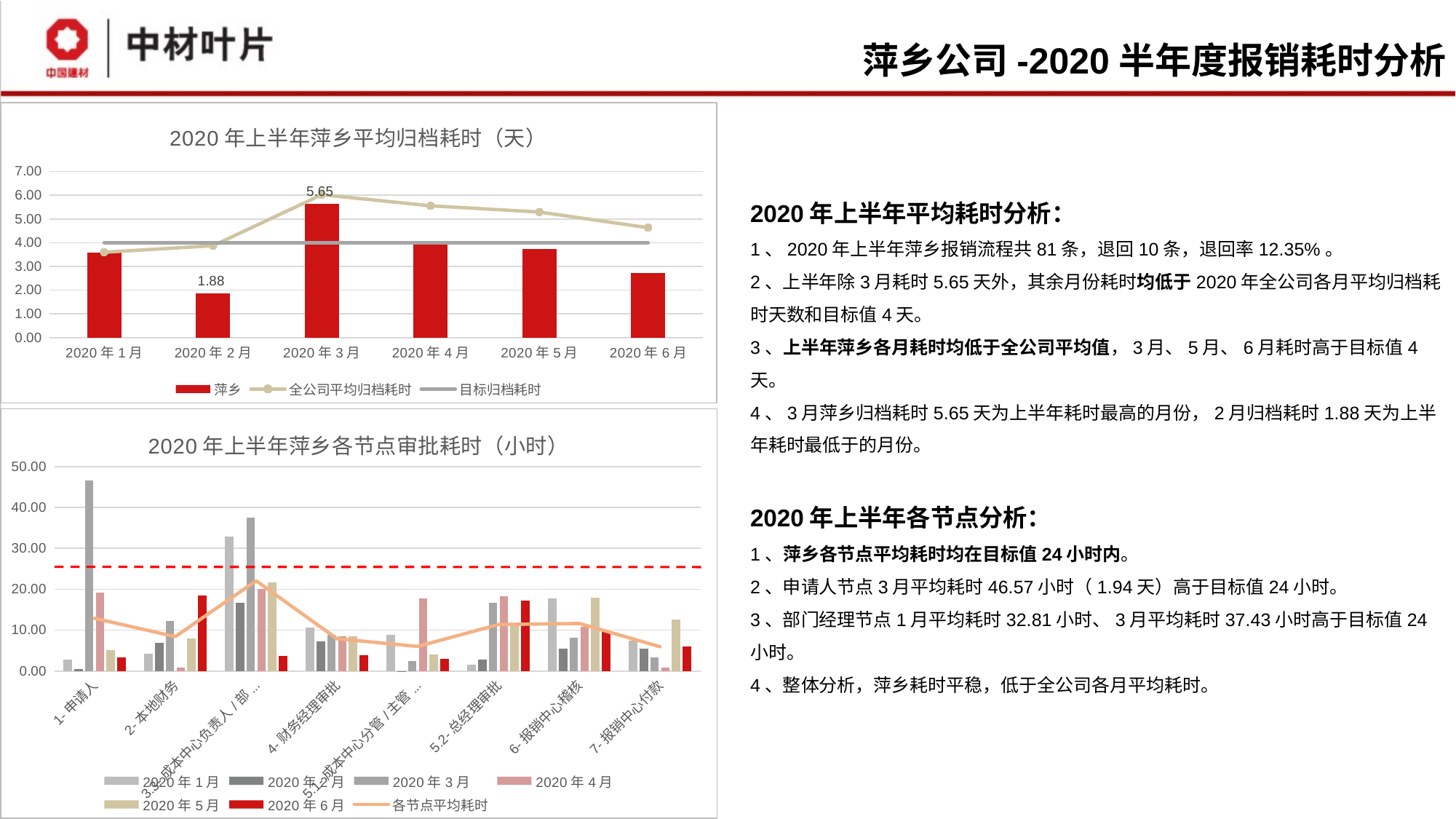

# 萍乡公司-2020半年度报销耗时分析

### Chart: 2020年上半年萍乡平均归档耗时（天）

| Category | 萍乡 | 全公司平均归档耗时 | 目标归档耗时 |
|---|---|---|---|
| 2020年1月 | 3.58273320493747 | 3.59808831369915 | 4.0 |
| 2020年2月 | 1.87784432876106 | 3.87158025046233 | 4.0 |
| 2020年3月 | 5.64837312088555 | 6.02510892093068 | 4.0 |
| 2020年4月 | 4.01440234187215 | 5.55585899408007 | 4.0 |
| 2020年5月 | 3.72723184010575 | 5.29144102974793 | 4.0 |
| 2020年6月 | 2.71745534800561 | 4.63217748524415 | 4.0 |
2020年上半年平均耗时分析：
1、2020年上半年萍乡报销流程共81条，退回10条，退回率12.35%。
2、上半年除3月耗时5.65天外，其余月份耗时均低于2020年全公司各月平均归档耗时天数和目标值4天。
3、上半年萍乡各月耗时均低于全公司平均值，3月、5月、6月耗时高于目标值4天。
4、3月萍乡归档耗时5.65天为上半年耗时最高的月份，2月归档耗时1.88天为上半年耗时最低于的月份。

2020年上半年各节点分析：
1、萍乡各节点平均耗时均在目标值24小时内。
2、申请人节点3月平均耗时46.57小时（1.94天）高于目标值24小时。
3、部门经理节点1月平均耗时32.81小时、3月平均耗时37.43小时高于目标值24小时。
4、整体分析，萍乡耗时平稳，低于全公司各月平均耗时。

### Chart: 2020年上半年萍乡各节点审批耗时（小时）

| Category | 2020年1月 | 2020年2月 | 2020年3月 | 2020年4月 | 2020年5月 | 2020年6月 | 各节点平均耗时 |
|---|---|---|---|---|---|---|---|
| 1-申请人 | 2.75521604933116 | 0.471666666278907 | 46.5745772947405 | 19.0900198412627 | 5.05437500000906 | 3.32285185183864 | 12.8781177839102 |
| 2-本地财务 | 4.24837719296461 | 6.82840277822834 | 12.1551587299577 | 0.881925925903488 | 8.003680555541 | 18.4329713804711 | 8.42508609384437 |
| 3.3-成本中心负责人/部门经理审批 | 32.8128104579382 | 16.7373611099756 | 37.4339814815986 | 20.1050694444857 | 21.6304830917962 | 3.69583333334013 | 22.0692564865224 |
| 4-财务经理审批 | 10.5678594770759 | 7.27840277757788 | 8.78402777792144 | 8.58981481479713 | 8.44843055554375 | 3.81031944444403 | 7.91314247456002 |
| 5.1-成本中心分管/主管高管审批 | 8.81111111043722 | 0.0200000015320256 | 2.48013888890273 | 17.7796111111413 | 4.00666666668258 | 2.99574074073462 | 6.01554475323841 |
| 5.2-总经理审批 | 1.49459150327739 | 2.77090277888055 | 16.6497875813682 | 18.2937037037045 | 11.7647751322615 | 17.2725277777616 | 11.3743814128756 |
| 6-报销中心稽核 | 17.8112908496576 | 5.4132638885494 | 8.09171568619101 | 10.7532638888952 | 18.0116005291181 | 9.74106944446103 | 11.6370340478121 |
| 7-报销中心付款 | 7.48434027781696 | 5.54826388924267 | 3.39156746057311 | 0.852247474741572 | 12.5335526315857 | 5.94761437908336 | 5.95959768550723 |